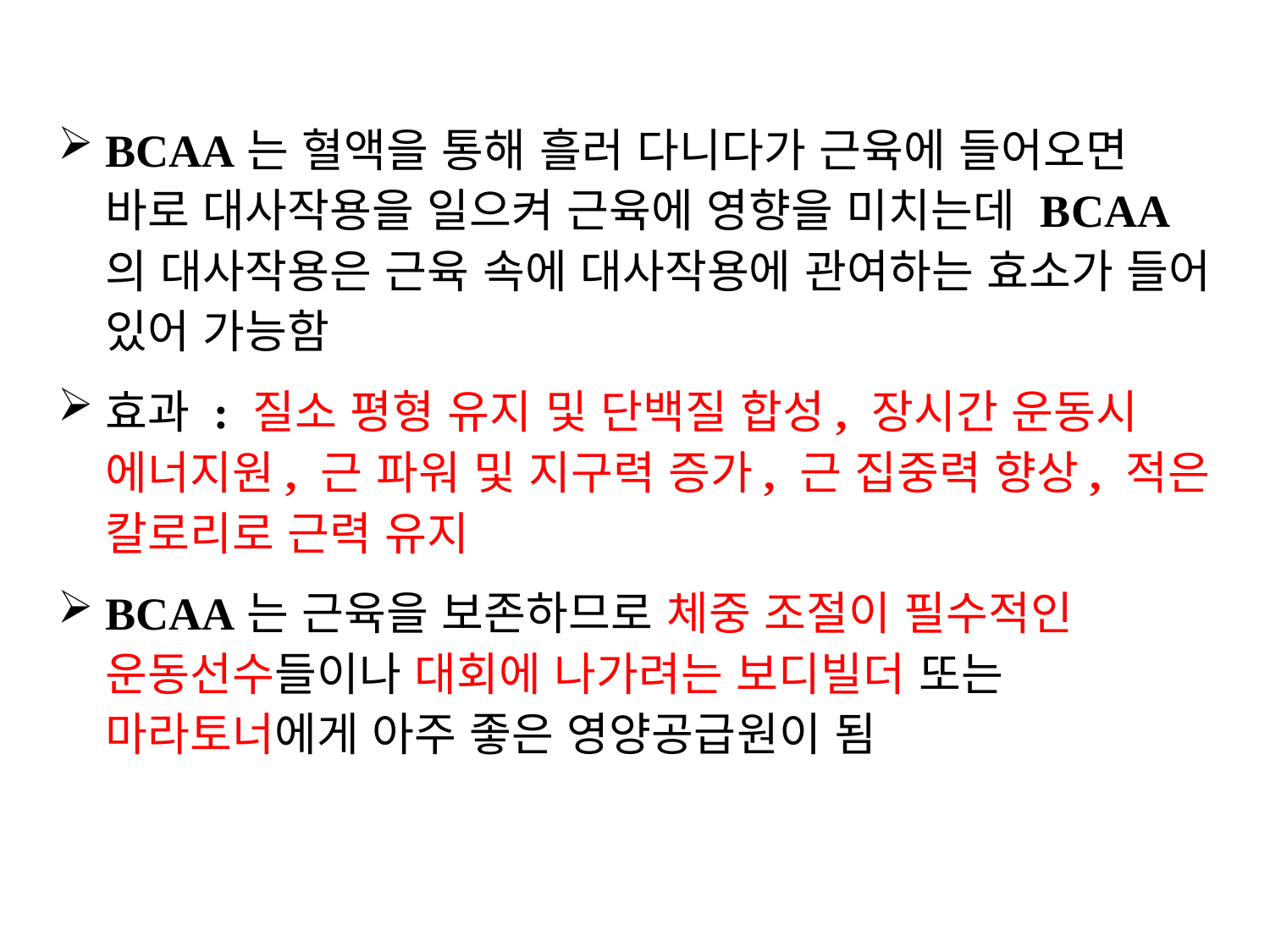

BCAA는 혈액을 통해 흘러 다니다가 근육에 들어오면 바로 대사작용을 일으켜 근육에 영향을 미치는데 BCAA의 대사작용은 근육 속에 대사작용에 관여하는 효소가 들어 있어 가능함
효과 : 질소 평형 유지 및 단백질 합성, 장시간 운동시 에너지원, 근 파워 및 지구력 증가, 근 집중력 향상, 적은 칼로리로 근력 유지
BCAA는 근육을 보존하므로 체중 조절이 필수적인 운동선수들이나 대회에 나가려는 보디빌더 또는 마라토너에게 아주 좋은 영양공급원이 됨